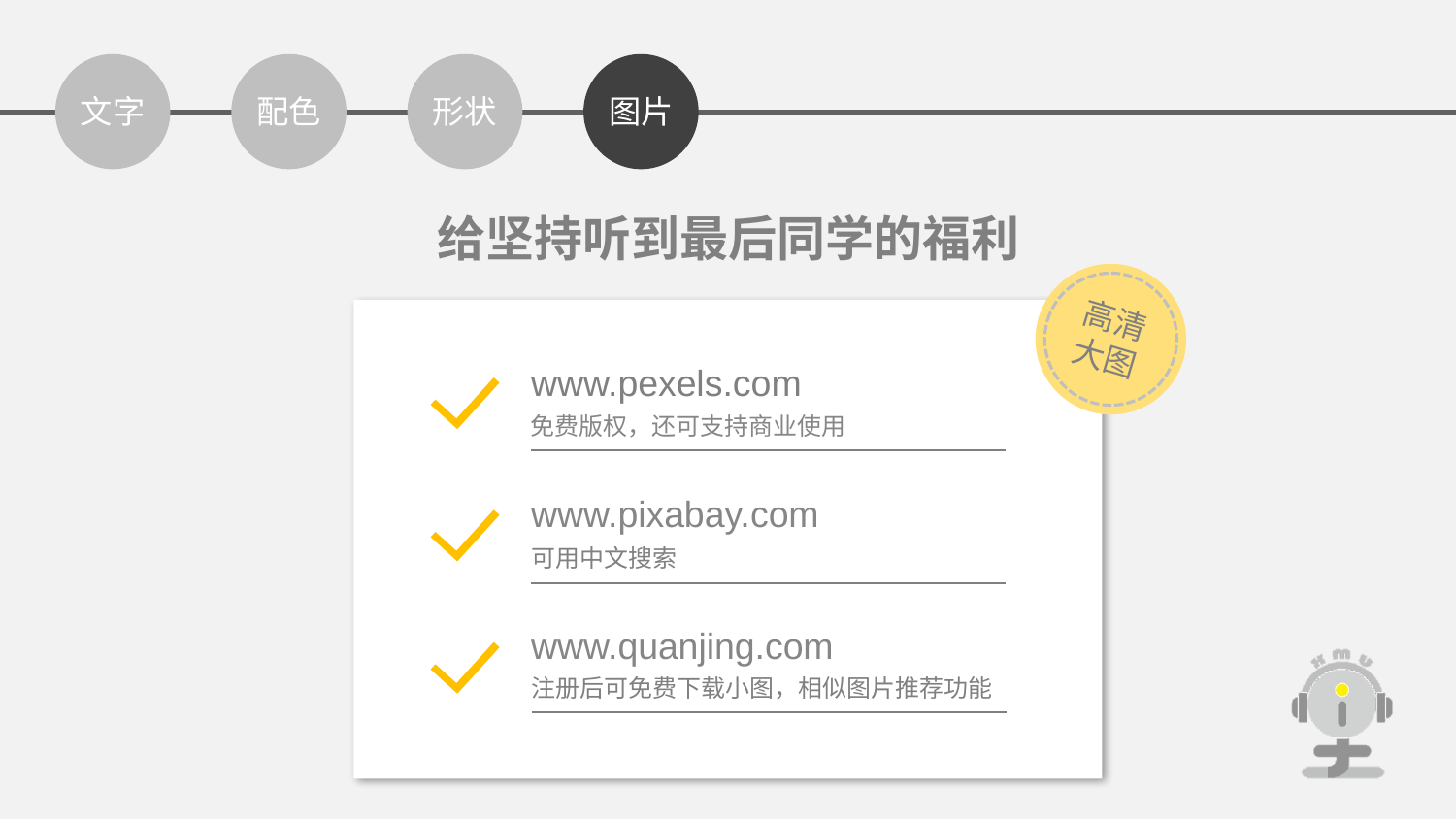

文字
配色
形状
图片
给坚持听到最后同学的福利

高清
大图

www.pexels.com

免费版权，还可支持商业使用
www.pixabay.com

可用中文搜索
www.quanjing.com

注册后可免费下载小图，相似图片推荐功能